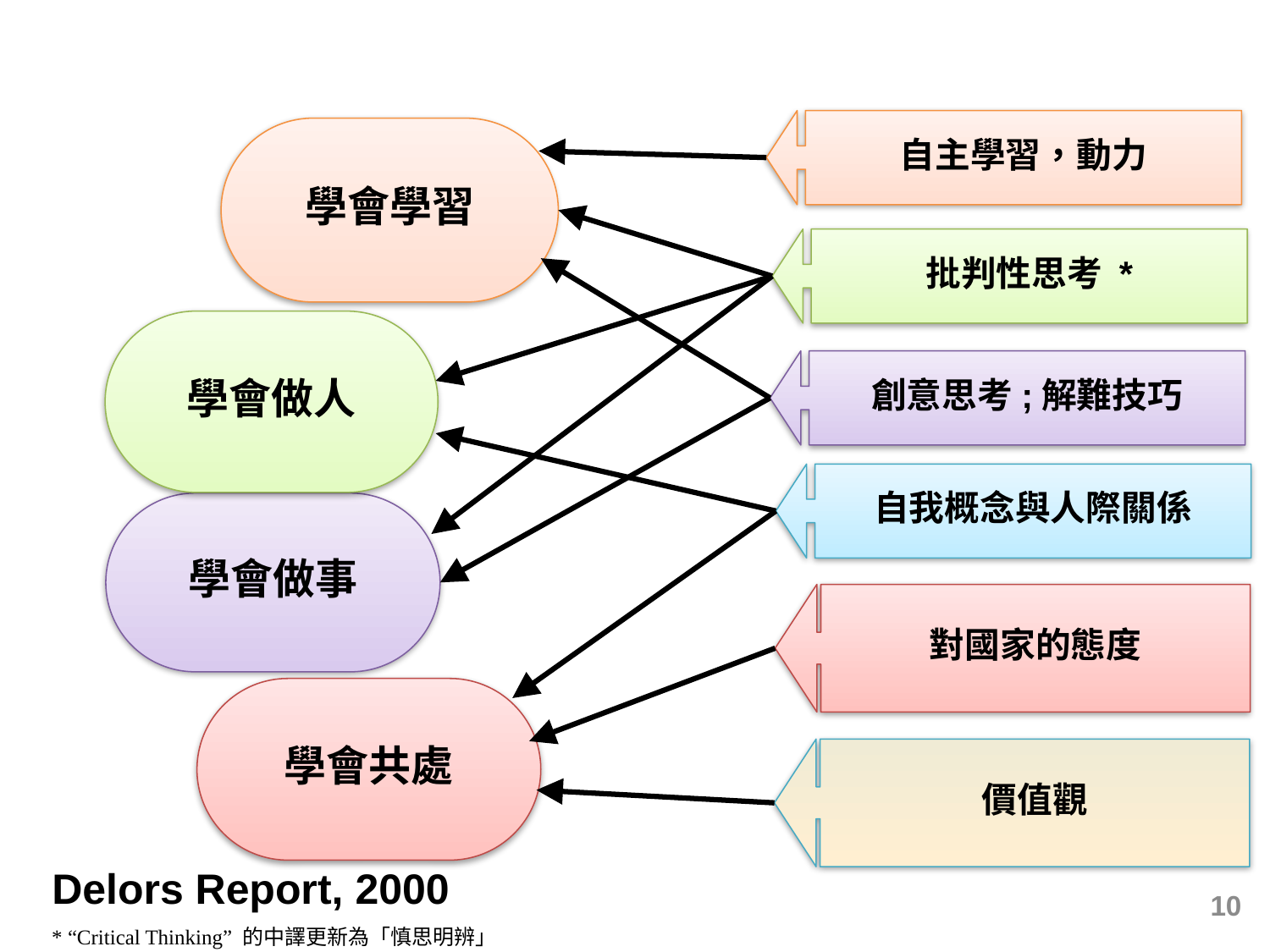

4 Pillars of Education…
APASO-II…
自主學習，動力
學會學習
批判性思考 *
學會做人
學會做事
創意思考;解難技巧
自我概念與人際關係
學會共處
對國家的態度
價值觀
Delors Report, 2000
10
* “Critical Thinking” 的中譯更新為「慎思明辨」